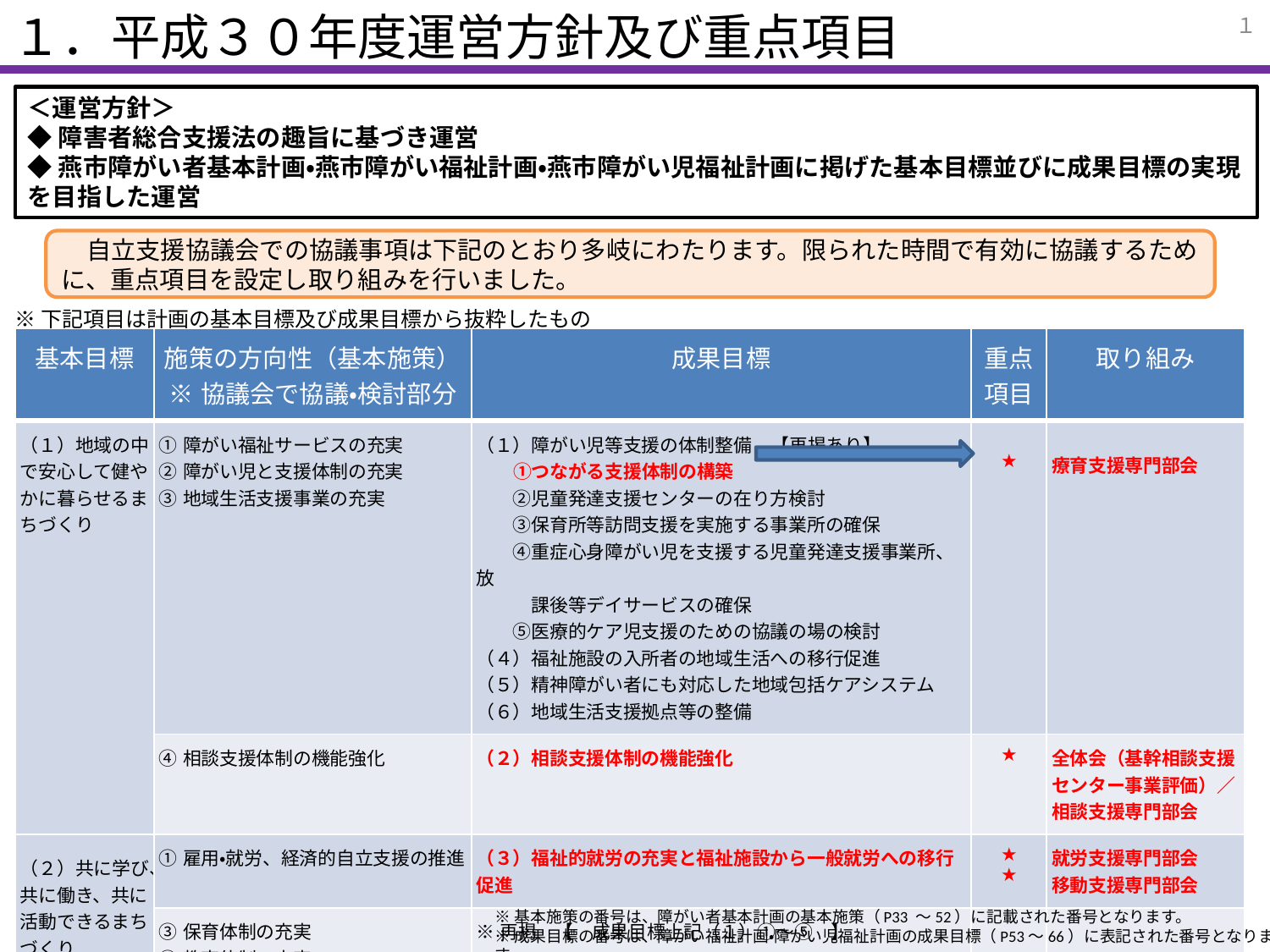

１．平成３０年度運営方針及び重点項目
１
＜運営方針＞
◆障害者総合支援法の趣旨に基づき運営
◆燕市障がい者基本計画・燕市障がい福祉計画・燕市障がい児福祉計画に掲げた基本目標並びに成果目標の実現を目指した運営
　自立支援協議会での協議事項は下記のとおり多岐にわたります。限られた時間で有効に協議するために、重点項目を設定し取り組みを行いました。
※下記項目は計画の基本目標及び成果目標から抜粋したもの
| 基本目標 | 施策の方向性（基本施策） ※協議会で協議・検討部分 | 成果目標 | 重点項目 | 取り組み |
| --- | --- | --- | --- | --- |
| （１）地域の中で安心して健やかに暮らせるまちづくり | ①障がい福祉サービスの充実 ②障がい児と支援体制の充実 ③地域生活支援事業の充実 | （１）障がい児等支援の体制整備　【再掲あり】 　　①つながる支援体制の構築 　　②児童発達支援センターの在り方検討 　　③保育所等訪問支援を実施する事業所の確保 　　④重症心身障がい児を支援する児童発達支援事業所、放 　　　課後等デイサービスの確保 　　⑤医療的ケア児支援のための協議の場の検討 （４）福祉施設の入所者の地域生活への移行促進 （５）精神障がい者にも対応した地域包括ケアシステム （６）地域生活支援拠点等の整備 | ★ | 療育支援専門部会 |
|  | ④相談支援体制の機能強化 | （２）相談支援体制の機能強化 | ★ | 全体会（基幹相談支援センター事業評価）／相談支援専門部会 |
| （２）共に学び、共に働き、共に活動できるまちづくり | ①雇用・就労、経済的自立支援の推進 | （３）福祉的就労の充実と福祉施設から一般就労への移行促進 | ★ ★ | 就労支援専門部会 移動支援専門部会 |
|  | ③保育体制の充実 ④教育体制の充実 | ※再掲　【　成果目標上記（１）①～⑤　】 |  |  |
| （３）支えあいにあふれ、共に生きるまちづくり | ①障がいに対する理解促進 |  |  |  |

※基本施策の番号は、障がい者基本計画の基本施策（P33 ～52）に記載された番号となります。
※成果目標の番号は、障がい福祉計画・障がい児福祉計画の成果目標（P53～66）に表記された番号となります。